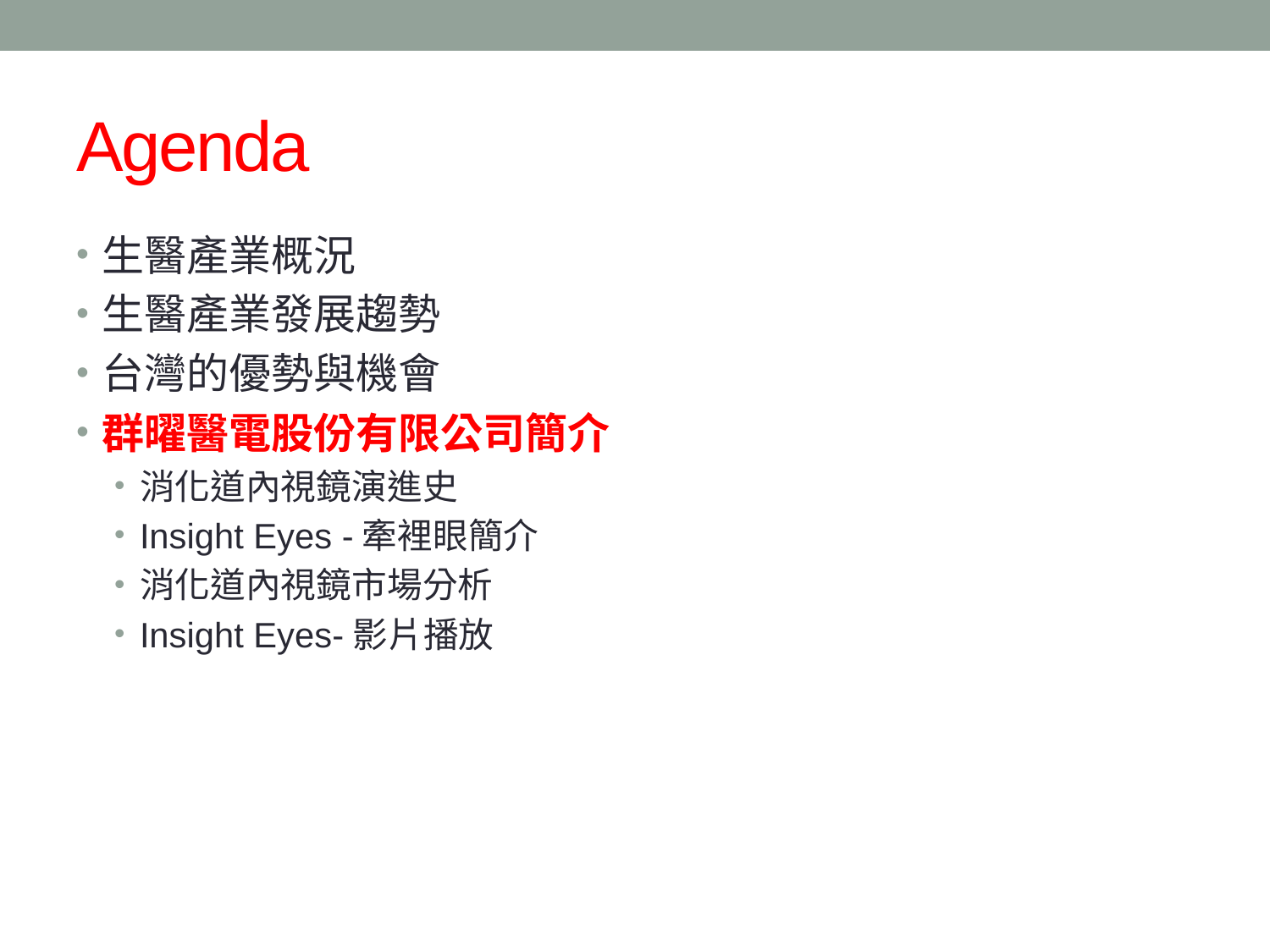

# Agenda
生醫產業概況
生醫產業發展趨勢
台灣的優勢與機會
群曜醫電股份有限公司簡介
消化道內視鏡演進史
Insight Eyes -牽裡眼簡介
消化道內視鏡市場分析
Insight Eyes-影片播放